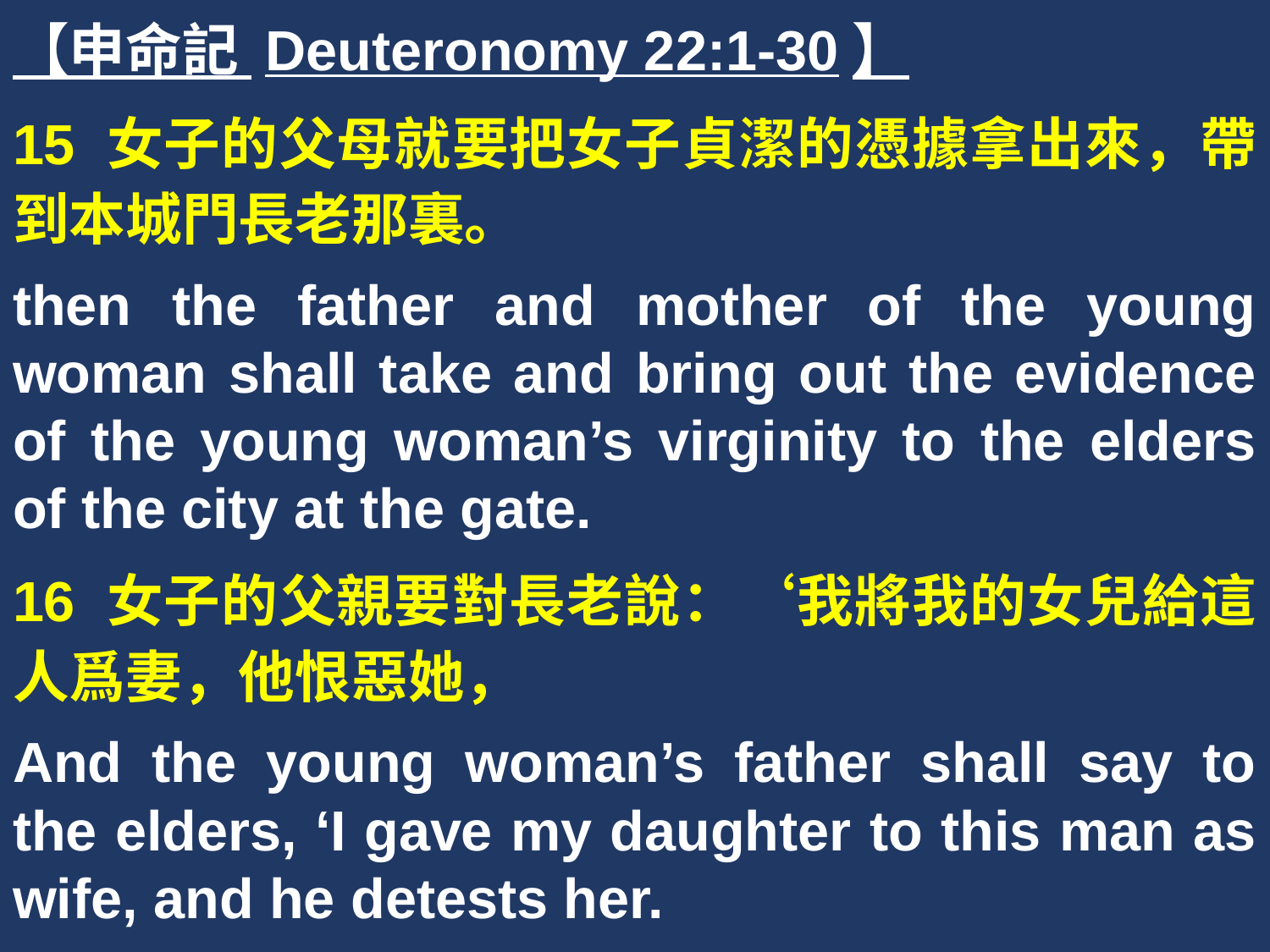

【申命記 Deuteronomy 22:1-30】
15 女子的父母就要把女子貞潔的憑據拿出來，帶到本城門長老那裏。
then the father and mother of the young woman shall take and bring out the evidence of the young woman’s virginity to the elders of the city at the gate.
16 女子的父親要對長老說：‘我將我的女兒給這人爲妻，他恨惡她，
And the young woman’s father shall say to the elders, ‘I gave my daughter to this man as wife, and he detests her.